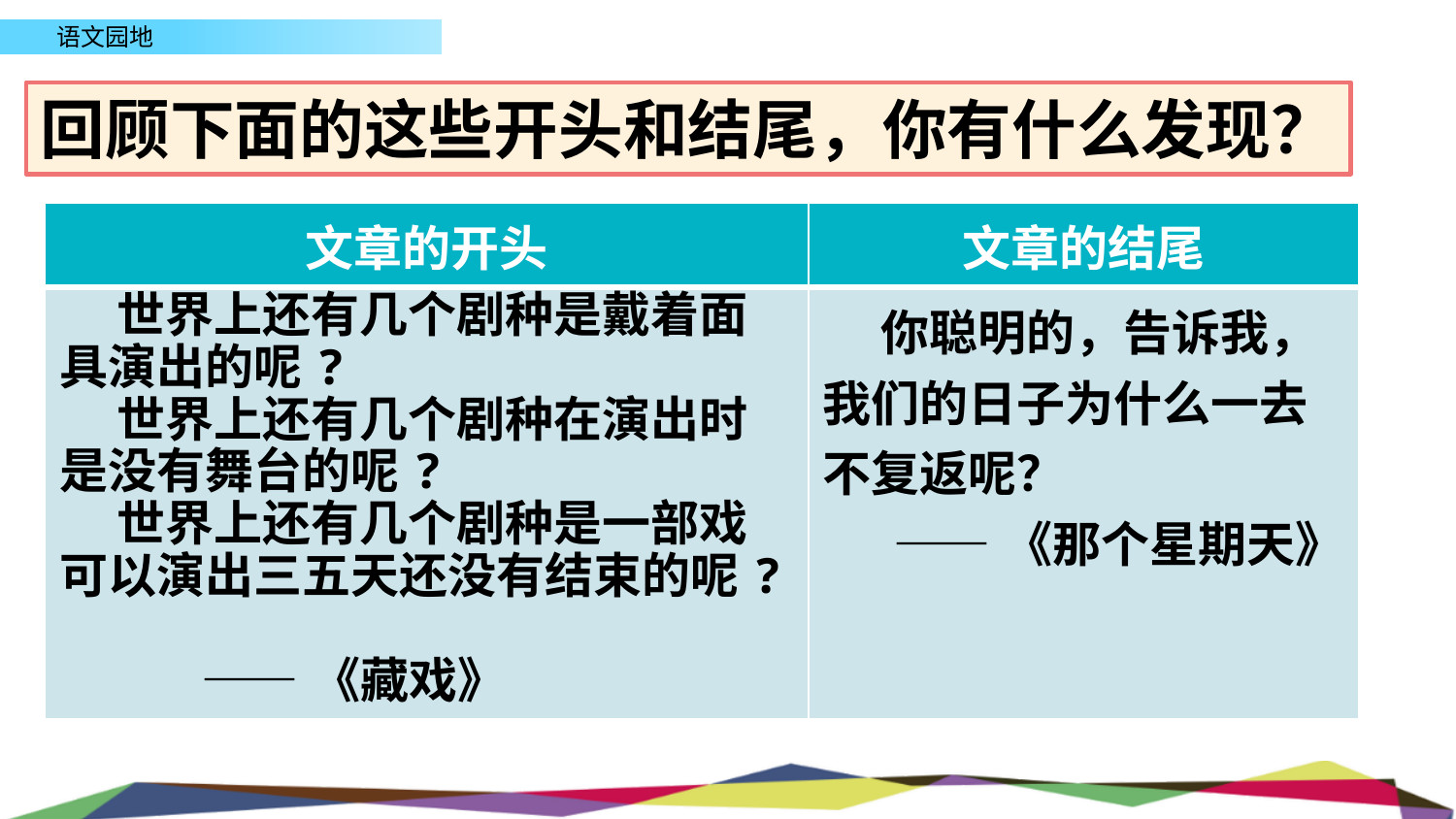

回顾下面的这些开头和结尾，你有什么发现？
| 文章的开头 | 文章的结尾 |
| --- | --- |
| 世界上还有几个剧种是戴着面具演出的呢? 世界上还有几个剧种在演出时是没有舞台的呢? 世界上还有几个剧种是一部戏可以演出三五天还没有结束的呢? ——《藏戏》 | 你聪明的，告诉我，我们的日子为什么一去不复返呢？ ——《那个星期天》 |